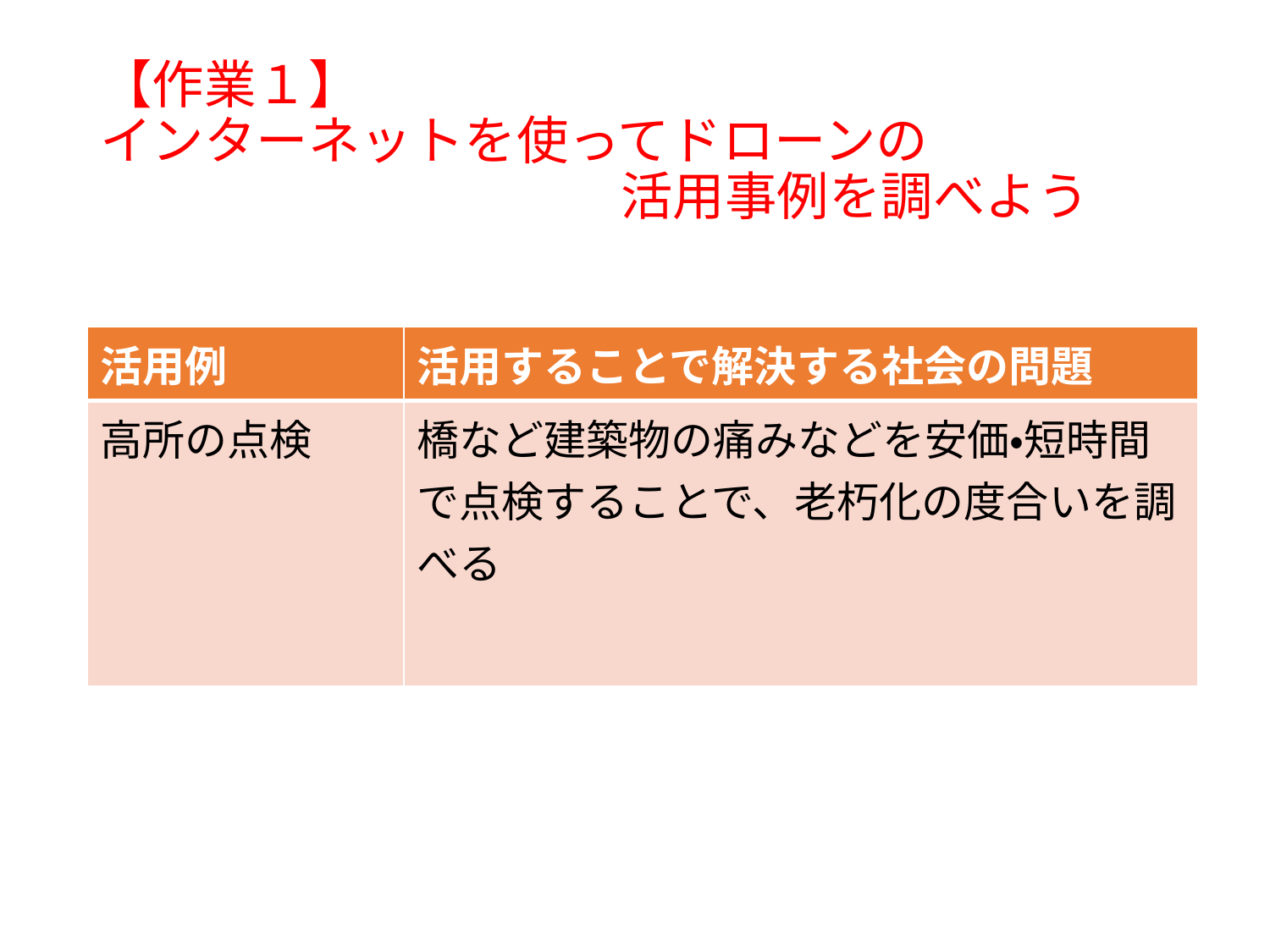

# 【作業１】 インターネットを使ってドローンの 　　　　　　　　　　活用事例を調べよう
| 活用例 | 活用することで解決する社会の問題 |
| --- | --- |
| 高所の点検 | 橋など建築物の痛みなどを安価・短時間で点検することで、老朽化の度合いを調べる |